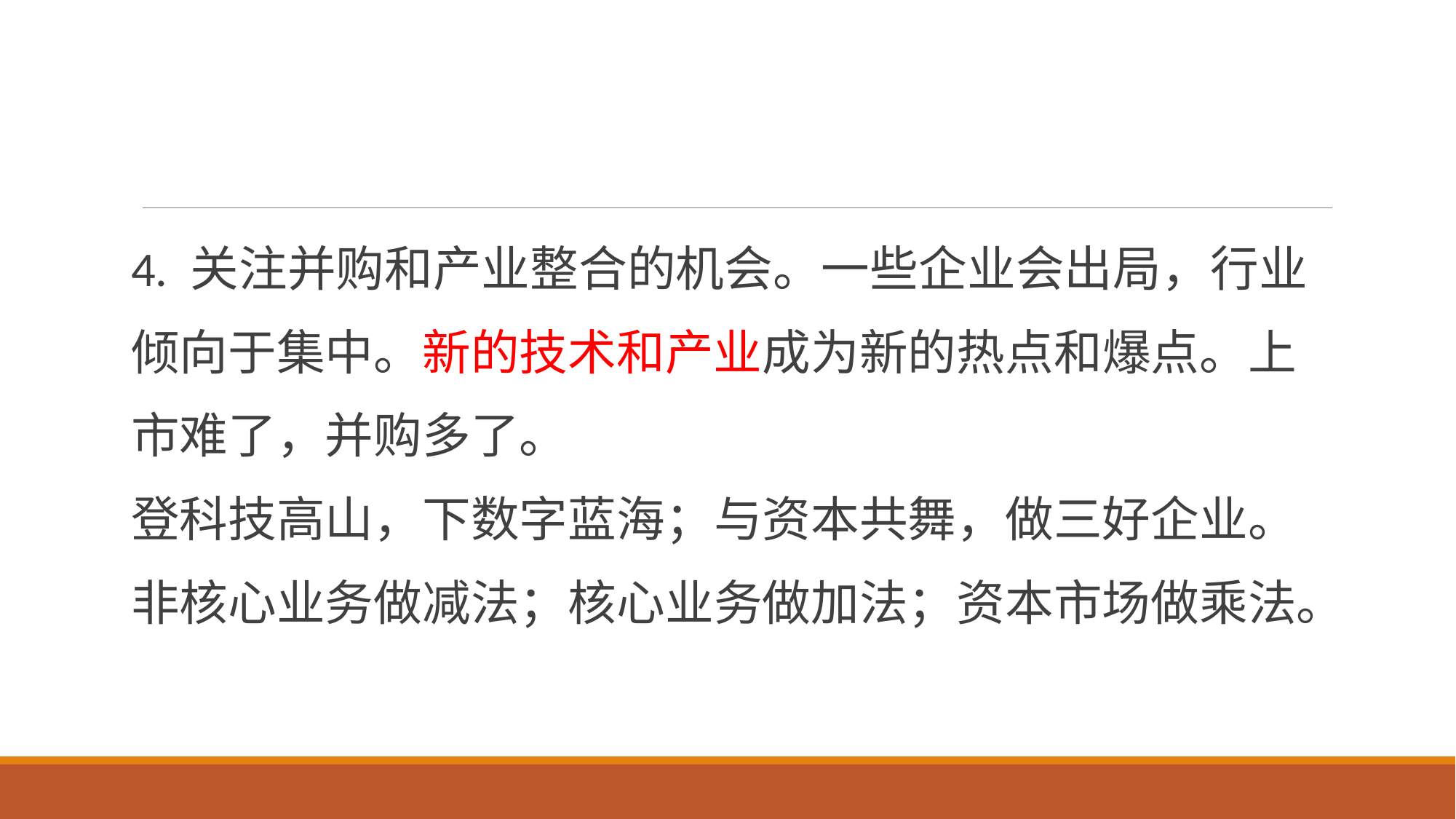

#
4. 关注并购和产业整合的机会。一些企业会出局，行业倾向于集中。新的技术和产业成为新的热点和爆点。上市难了，并购多了。
登科技高山，下数字蓝海；与资本共舞，做三好企业。
非核心业务做减法；核心业务做加法；资本市场做乘法。